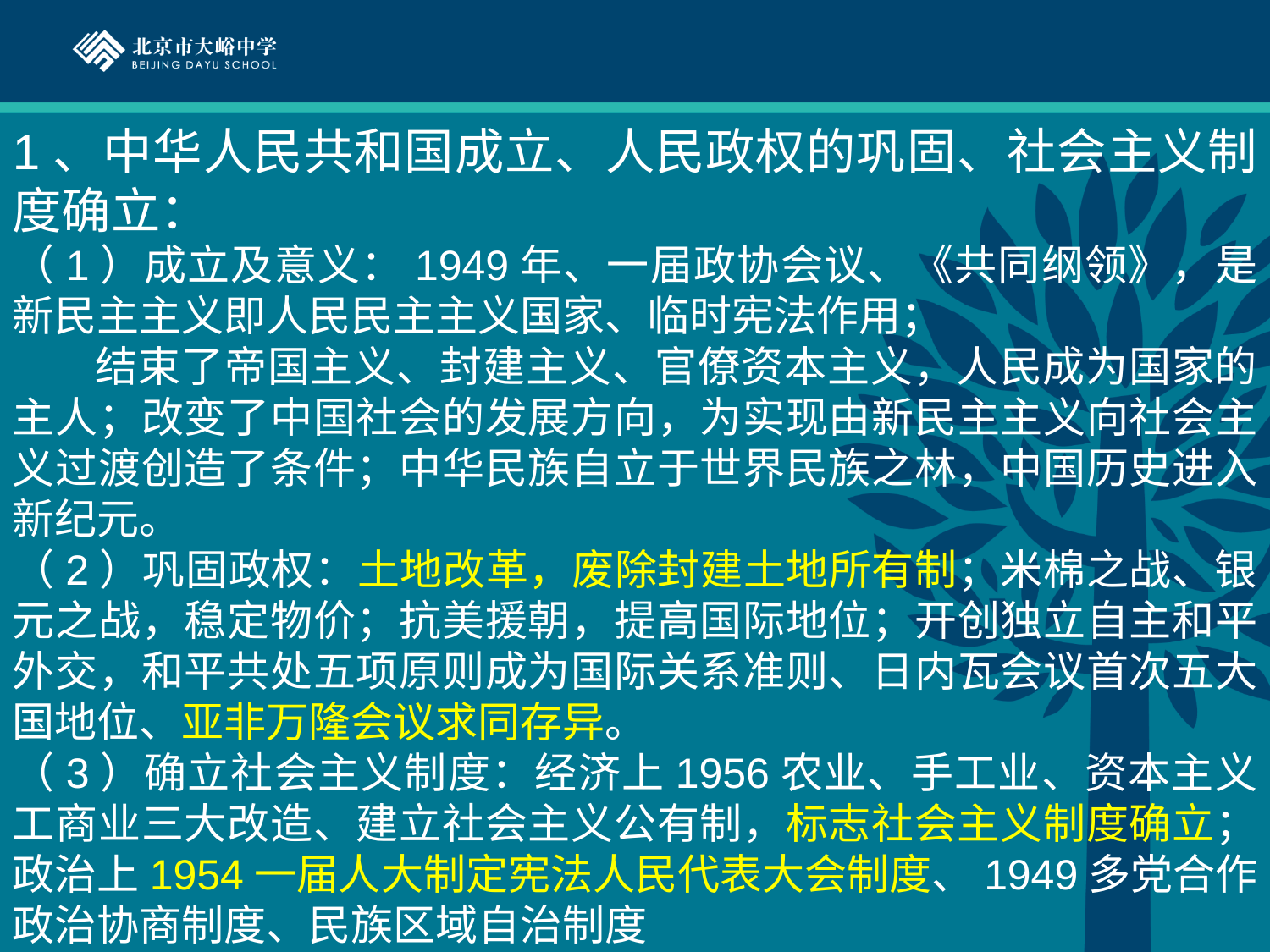

1、中华人民共和国成立、人民政权的巩固、社会主义制度确立：
（1）成立及意义：1949年、一届政协会议、《共同纲领》，是新民主主义即人民民主主义国家、临时宪法作用；
       结束了帝国主义、封建主义、官僚资本主义，人民成为国家的主人；改变了中国社会的发展方向，为实现由新民主主义向社会主义过渡创造了条件；中华民族自立于世界民族之林，中国历史进入新纪元。
（2）巩固政权：土地改革，废除封建土地所有制；米棉之战、银元之战，稳定物价；抗美援朝，提高国际地位；开创独立自主和平外交，和平共处五项原则成为国际关系准则、日内瓦会议首次五大国地位、亚非万隆会议求同存异。
（3）确立社会主义制度：经济上1956农业、手工业、资本主义工商业三大改造、建立社会主义公有制，标志社会主义制度确立；政治上1954一届人大制定宪法人民代表大会制度、1949多党合作政治协商制度、民族区域自治制度